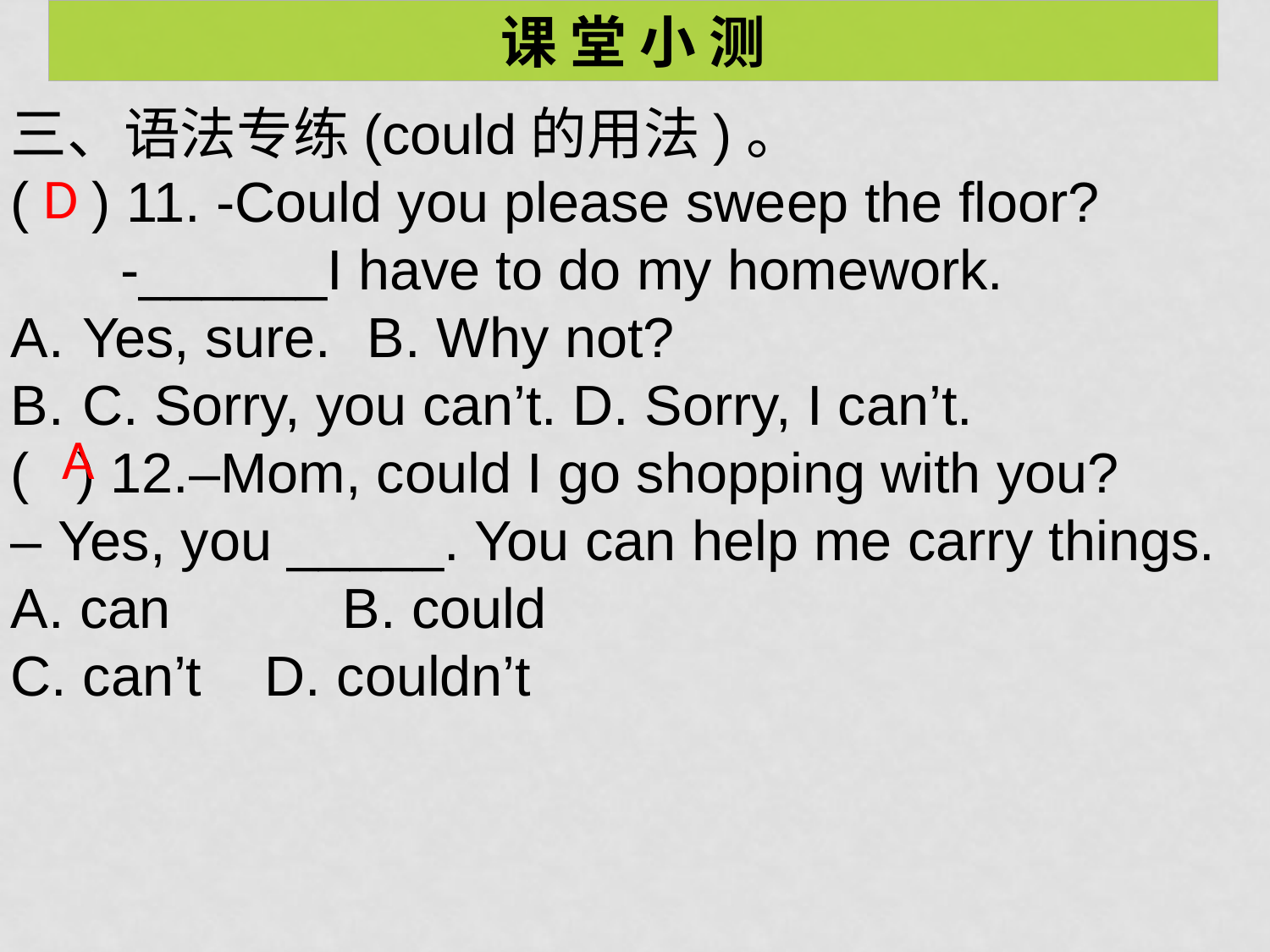

课 堂 小 测
三、语法专练(could的用法)。
(    ) 11. -Could you please sweep the floor?
       -______I have to do my homework.
Yes, sure.	  B. Why not?
C. Sorry, you can’t. D. Sorry, I can’t.
(   ) 12.–Mom, could I go shopping with you?
– Yes, you _____. You can help me carry things.
A. can	     B. could
C. can’t	D. couldn’t
D
A